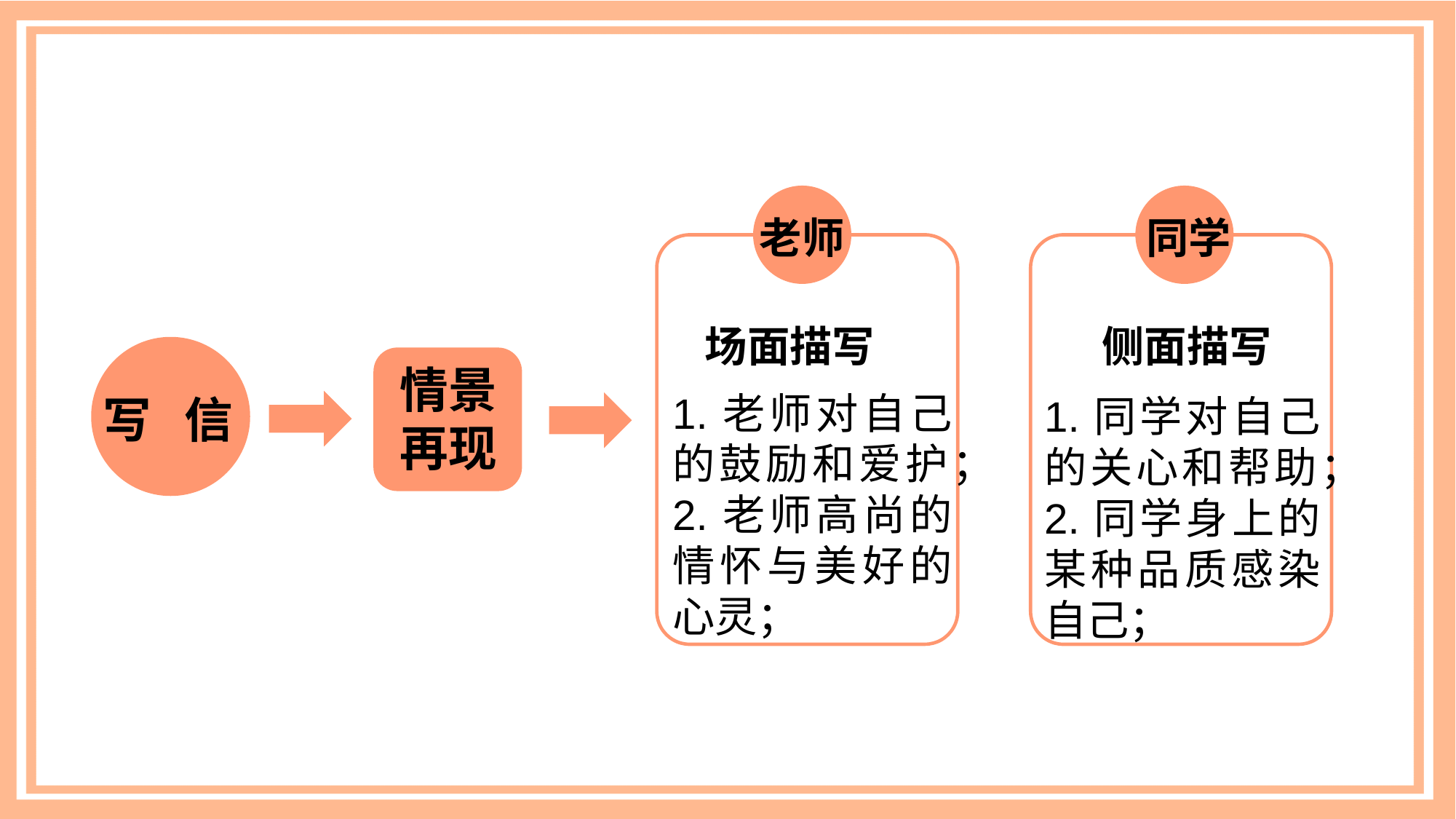

老师
同学

场面描写
侧面描写

情景
再现
1.老师对自己的鼓励和爱护；
2.老师高尚的情怀与美好的心灵；
写   信
1.同学对自己的关心和帮助；
2.同学身上的某种品质感染自己；